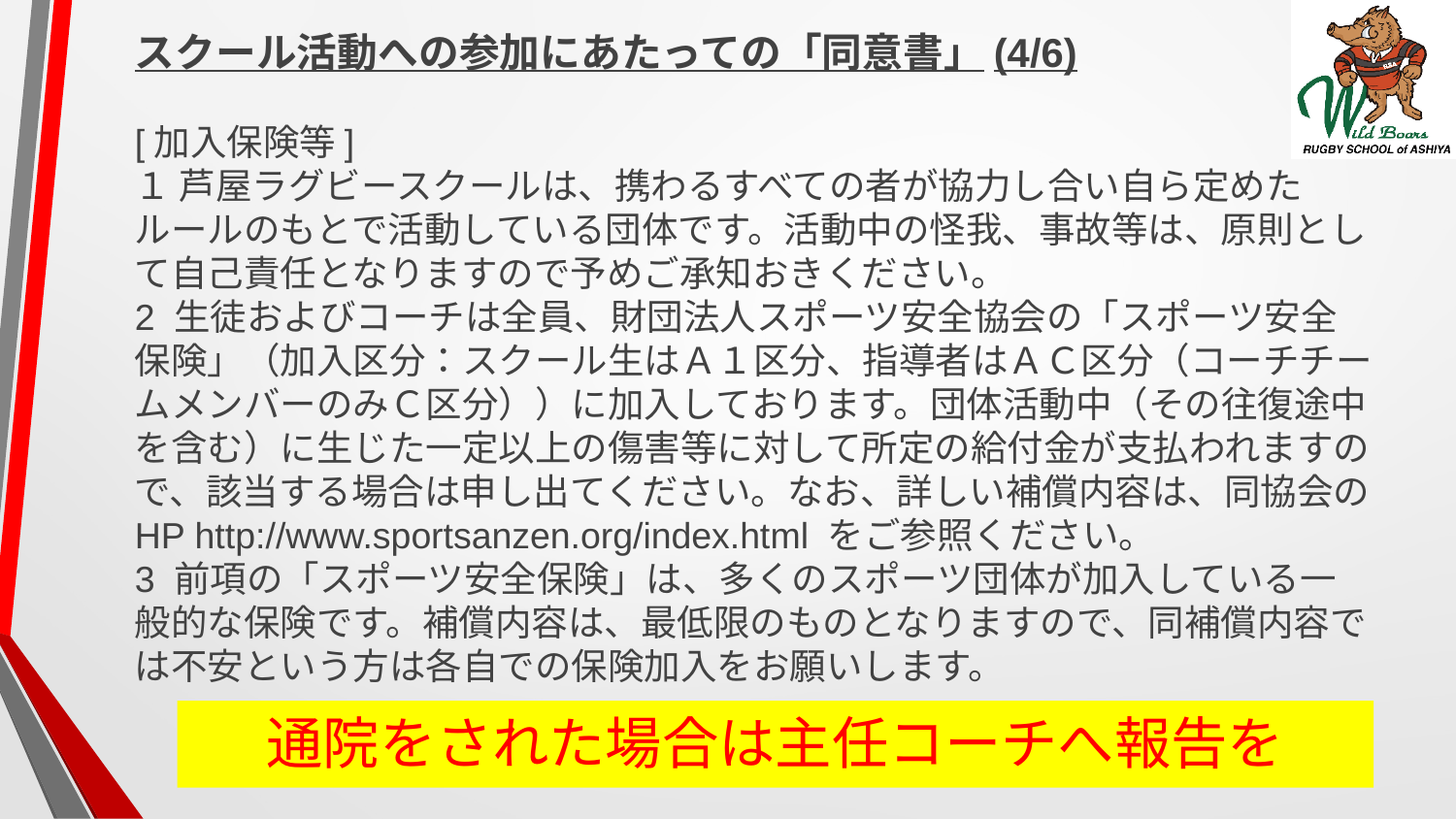

スクール活動への参加にあたっての「同意書」(4/6)

[加入保険等]
１ 芦屋ラグビースクールは、携わるすべての者が協力し合い自ら定めたルールのもとで活動している団体です。活動中の怪我、事故等は、原則として自己責任となりますので予めご承知おきください。
2 生徒およびコーチは全員、財団法人スポーツ安全協会の「スポーツ安全保険」（加入区分：スクール生はＡ１区分、指導者はＡＣ区分（コーチチームメンバーのみＣ区分））に加入しております。団体活動中（その往復途中を含む）に生じた一定以上の傷害等に対して所定の給付金が支払われますので、該当する場合は申し出てください。なお、詳しい補償内容は、同協会のHP http://www.sportsanzen.org/index.html をご参照ください。
3 前項の「スポーツ安全保険」は、多くのスポーツ団体が加入している一般的な保険です。補償内容は、最低限のものとなりますので、同補償内容では不安という方は各自での保険加入をお願いします。
通院をされた場合は主任コーチへ報告を